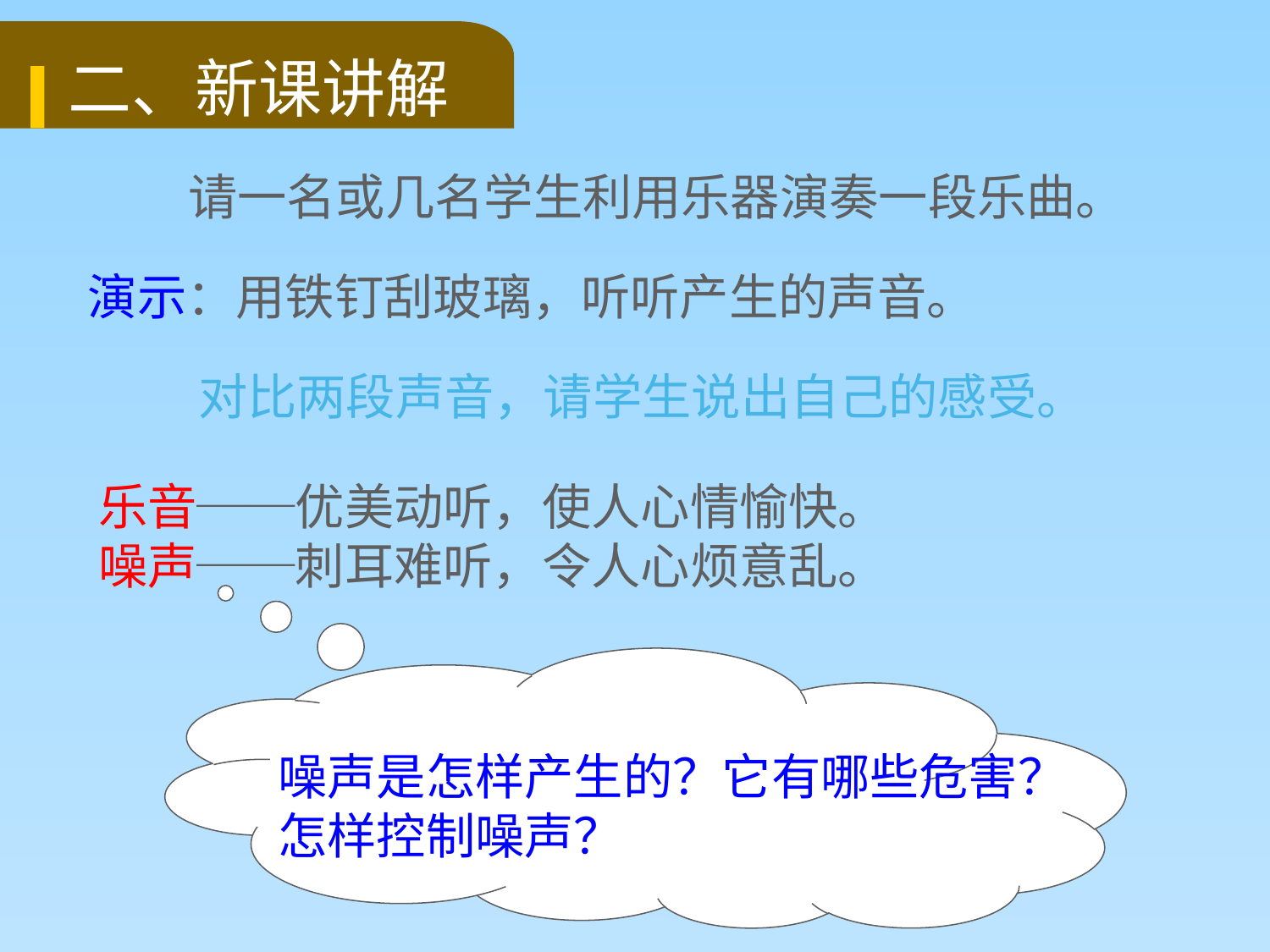

二、新课讲解

请一名或几名学生利用乐器演奏一段乐曲。
演示：用铁钉刮玻璃，听听产生的声音。
对比两段声音，请学生说出自己的感受。
乐音──优美动听，使人心情愉快。
噪声──刺耳难听，令人心烦意乱。

噪声是怎样产生的？它有哪些危害？
怎样控制噪声？